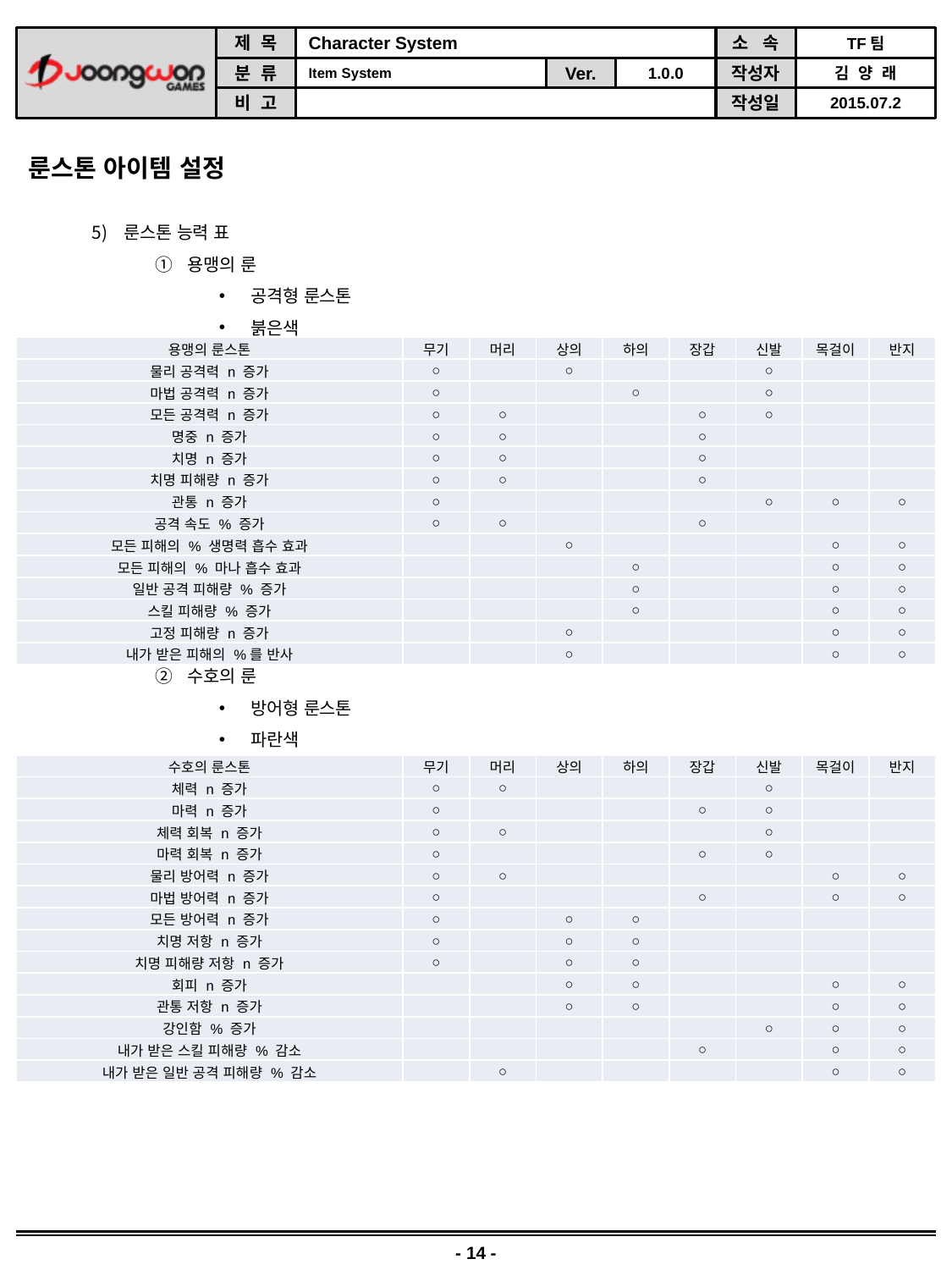

룬스톤 아이템 설정
룬스톤 능력 표
용맹의 룬
공격형 룬스톤
붉은색

수호의 룬
방어형 룬스톤
파란색
| 용맹의 룬스톤 | 무기 | 머리 | 상의 | 하의 | 장갑 | 신발 | 목걸이 | 반지 |
| --- | --- | --- | --- | --- | --- | --- | --- | --- |
| 물리 공격력 n 증가 | ○ |  | ○ |  |  | ○ |  |  |
| 마법 공격력 n 증가 | ○ |  |  | ○ |  | ○ |  |  |
| 모든 공격력 n 증가 | ○ | ○ |  |  | ○ | ○ |  |  |
| 명중 n 증가 | ○ | ○ |  |  | ○ |  |  |  |
| 치명 n 증가 | ○ | ○ |  |  | ○ |  |  |  |
| 치명 피해량 n 증가 | ○ | ○ |  |  | ○ |  |  |  |
| 관통 n 증가 | ○ |  |  |  |  | ○ | ○ | ○ |
| 공격 속도 % 증가 | ○ | ○ |  |  | ○ |  |  |  |
| 모든 피해의 % 생명력 흡수 효과 |  |  | ○ |  |  |  | ○ | ○ |
| 모든 피해의 % 마나 흡수 효과 |  |  |  | ○ |  |  | ○ | ○ |
| 일반 공격 피해량 % 증가 |  |  |  | ○ |  |  | ○ | ○ |
| 스킬 피해량 % 증가 |  |  |  | ○ |  |  | ○ | ○ |
| 고정 피해량 n 증가 |  |  | ○ |  |  |  | ○ | ○ |
| 내가 받은 피해의 %를 반사 |  |  | ○ |  |  |  | ○ | ○ |
| 수호의 룬스톤 | 무기 | 머리 | 상의 | 하의 | 장갑 | 신발 | 목걸이 | 반지 |
| --- | --- | --- | --- | --- | --- | --- | --- | --- |
| 체력 n 증가 | ○ | ○ |  |  |  | ○ |  |  |
| 마력 n 증가 | ○ |  |  |  | ○ | ○ |  |  |
| 체력 회복 n 증가 | ○ | ○ |  |  |  | ○ |  |  |
| 마력 회복 n 증가 | ○ |  |  |  | ○ | ○ |  |  |
| 물리 방어력 n 증가 | ○ | ○ |  |  |  |  | ○ | ○ |
| 마법 방어력 n 증가 | ○ |  |  |  | ○ |  | ○ | ○ |
| 모든 방어력 n 증가 | ○ |  | ○ | ○ |  |  |  |  |
| 치명 저항 n 증가 | ○ |  | ○ | ○ |  |  |  |  |
| 치명 피해량 저항 n 증가 | ○ |  | ○ | ○ |  |  |  |  |
| 회피 n 증가 |  |  | ○ | ○ |  |  | ○ | ○ |
| 관통 저항 n 증가 |  |  | ○ | ○ |  |  | ○ | ○ |
| 강인함 % 증가 |  |  |  |  |  | ○ | ○ | ○ |
| 내가 받은 스킬 피해량 % 감소 |  |  |  |  | ○ |  | ○ | ○ |
| 내가 받은 일반 공격 피해량 % 감소 |  | ○ |  |  |  |  | ○ | ○ |
- 14 -